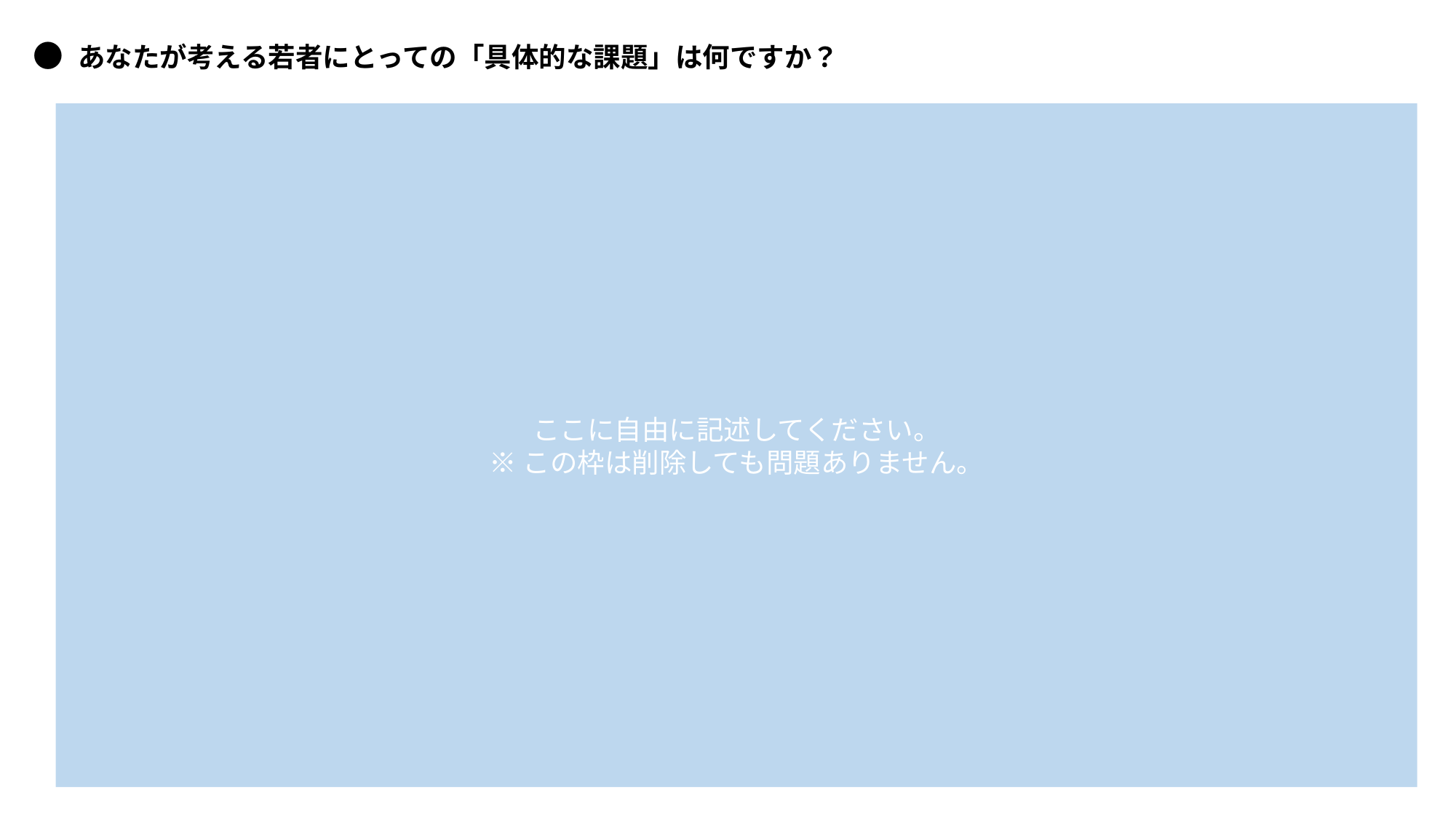

● あなたが考える若者にとっての「具体的な課題」は何ですか？
ここに自由に記述してください。
※この枠は削除しても問題ありません。